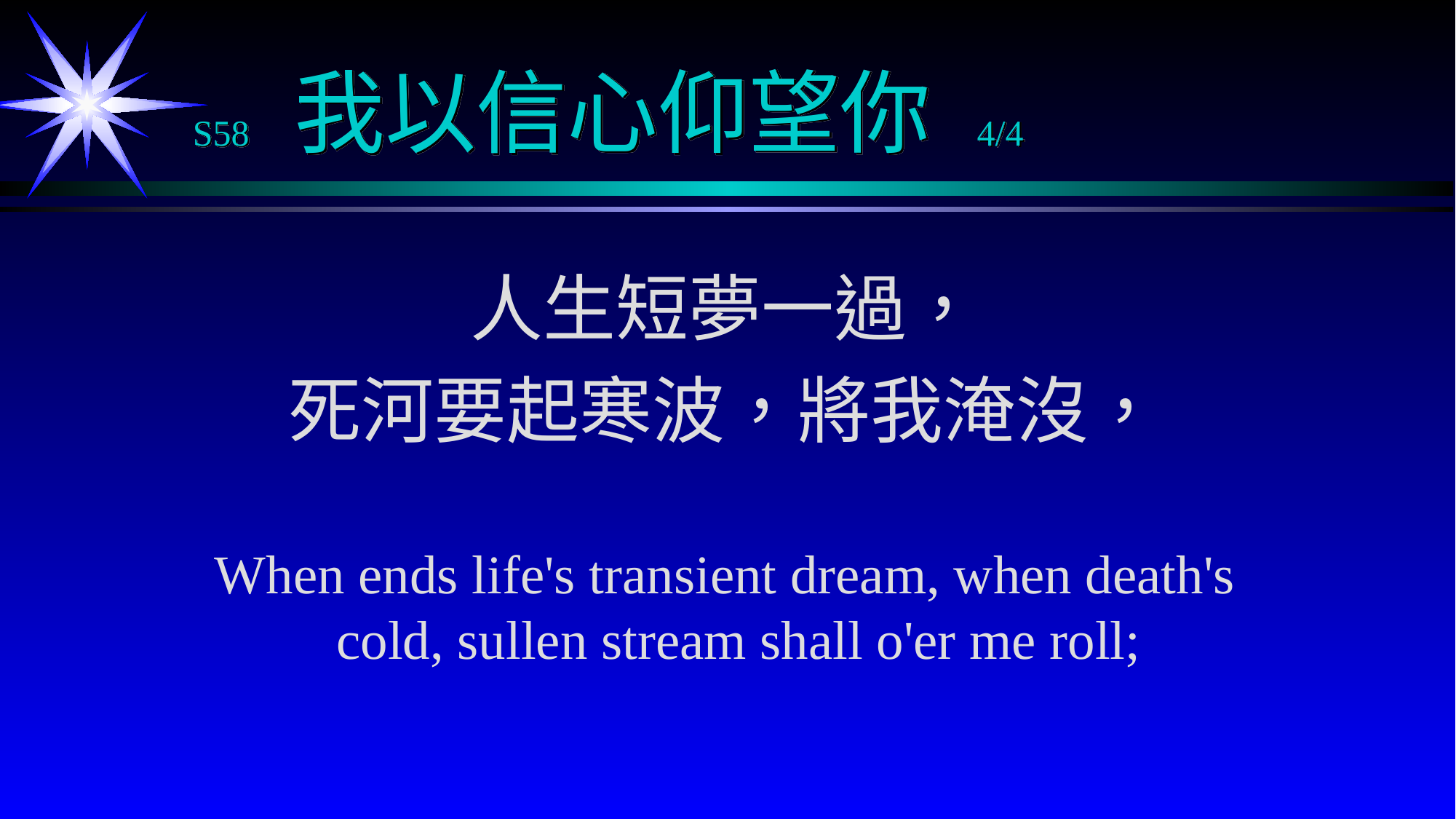

# S58    我以信心仰望你  4/4
人生短夢一過，
死河要起寒波，將我淹沒，

When ends life's transient dream, when death's cold, sullen stream shall o'er me roll;